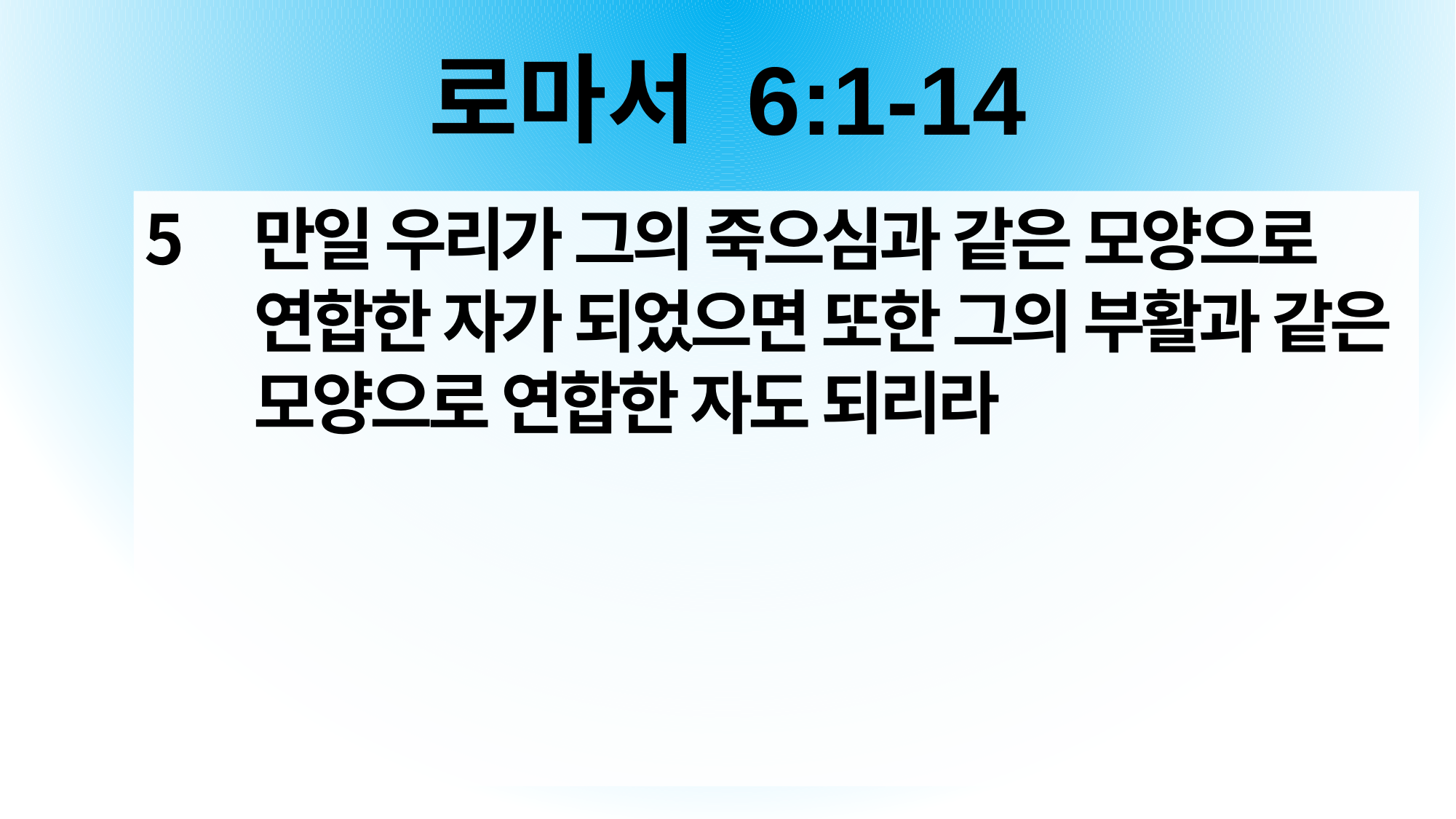

# 로마서 6:1-14
만일 우리가 그의 죽으심과 같은 모양으로 연합한 자가 되었으면 또한 그의 부활과 같은 모양으로 연합한 자도 되리라